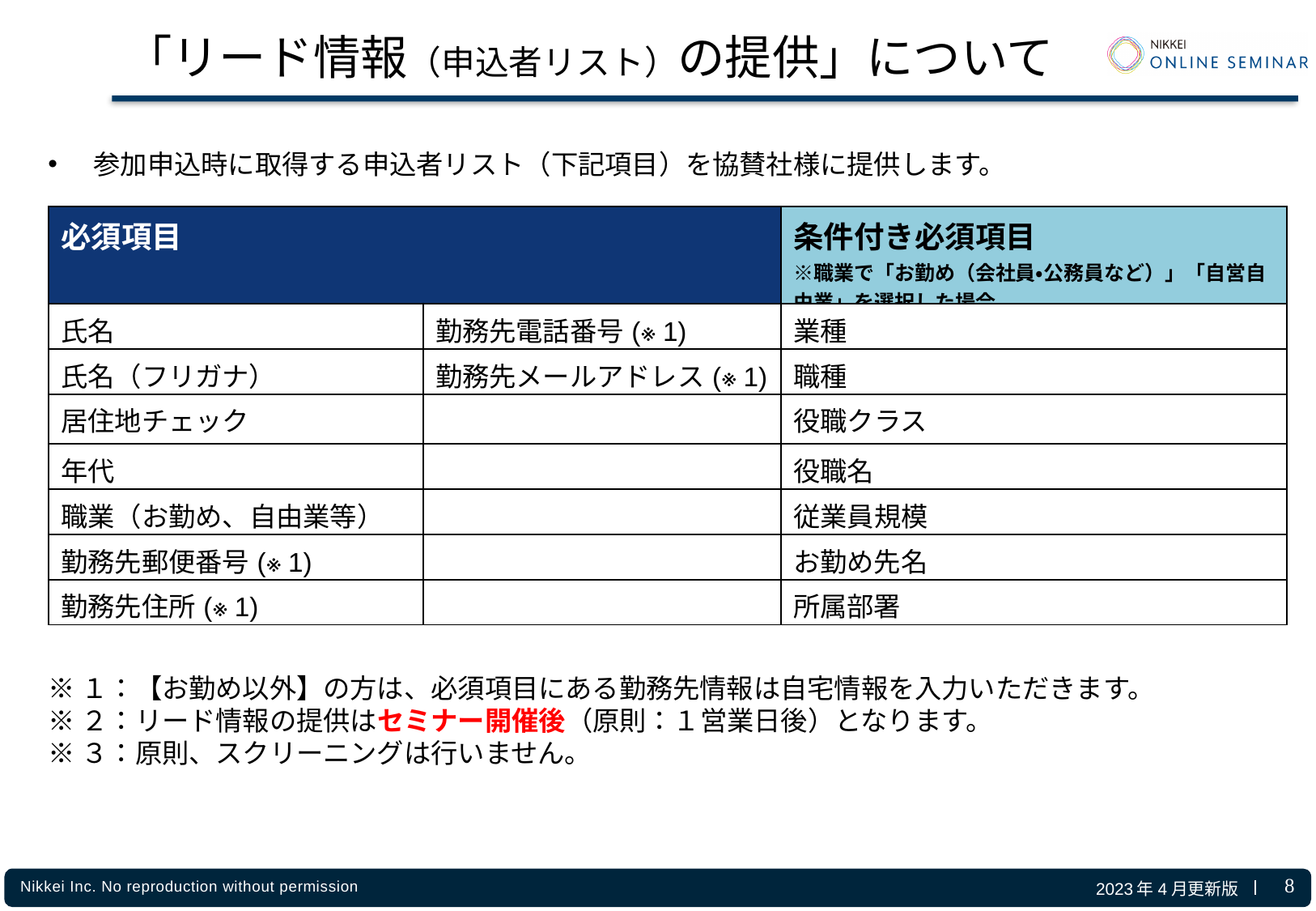

# 「リード情報（申込者リスト）の提供」について
参加申込時に取得する申込者リスト（下記項目）を協賛社様に提供します。
| 必須項目 |  | 条件付き必須項目 ※職業で「お勤め（会社員・公務員など）」「自営自由業」を選択した場合 |
| --- | --- | --- |
| 氏名 | 勤務先電話番号(※1) | 業種 |
| 氏名（フリガナ） | 勤務先メールアドレス(※1) | 職種 |
| 居住地チェック |  | 役職クラス |
| 年代 |  | 役職名 |
| 職業（お勤め、自由業等） |  | 従業員規模 |
| 勤務先郵便番号(※1) |  | お勤め先名 |
| 勤務先住所(※1) |  | 所属部署 |
※１：【お勤め以外】の方は、必須項目にある勤務先情報は自宅情報を入力いただきます。
※２：リード情報の提供はセミナー開催後（原則：１営業日後）となります。
※３：原則、スクリーニングは行いません。
8